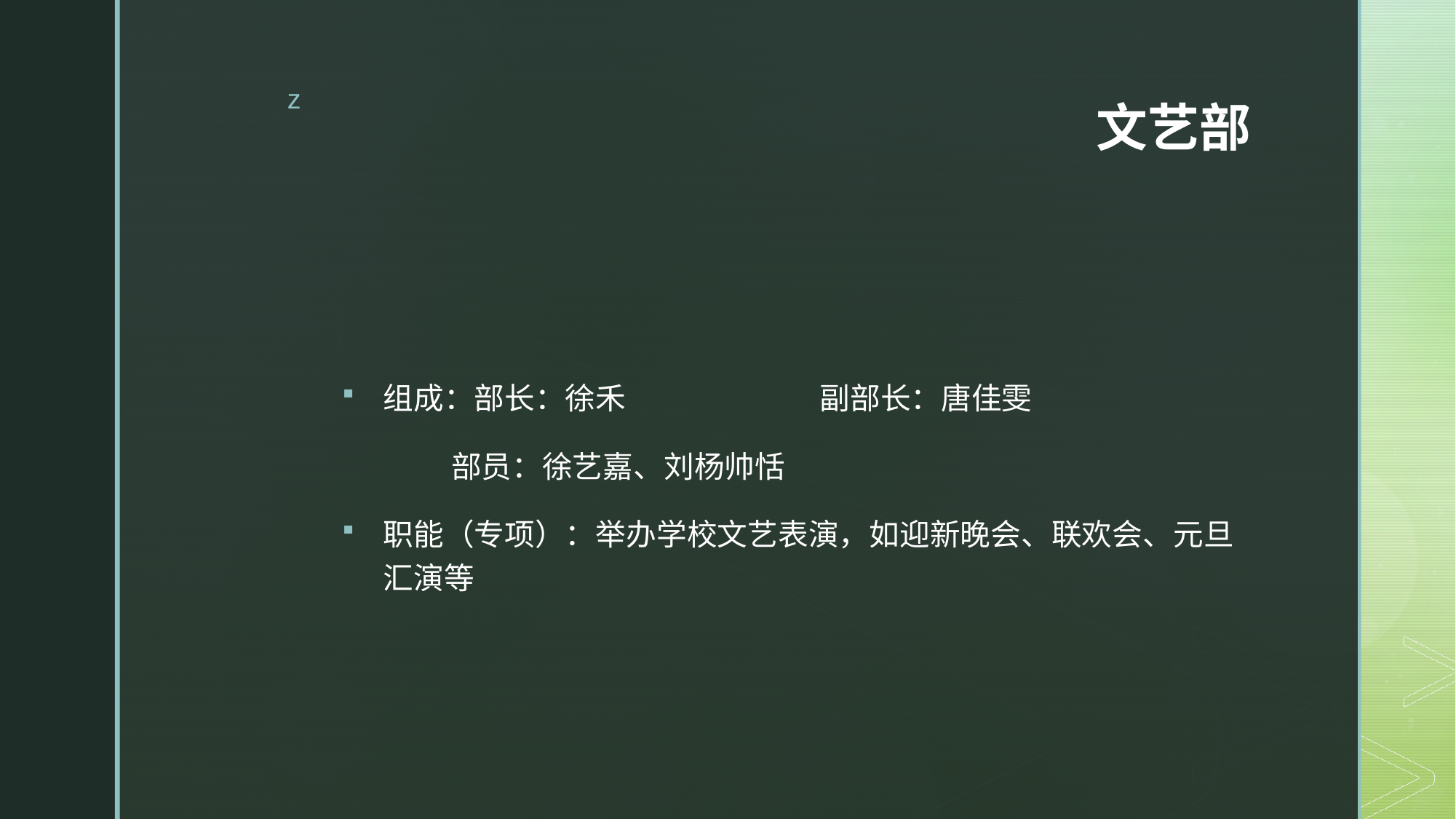

# 文艺部
组成：部长：徐禾		副部长：唐佳雯
	部员：徐艺嘉、刘杨帅恬
职能（专项）：举办学校文艺表演，如迎新晚会、联欢会、元旦汇演等